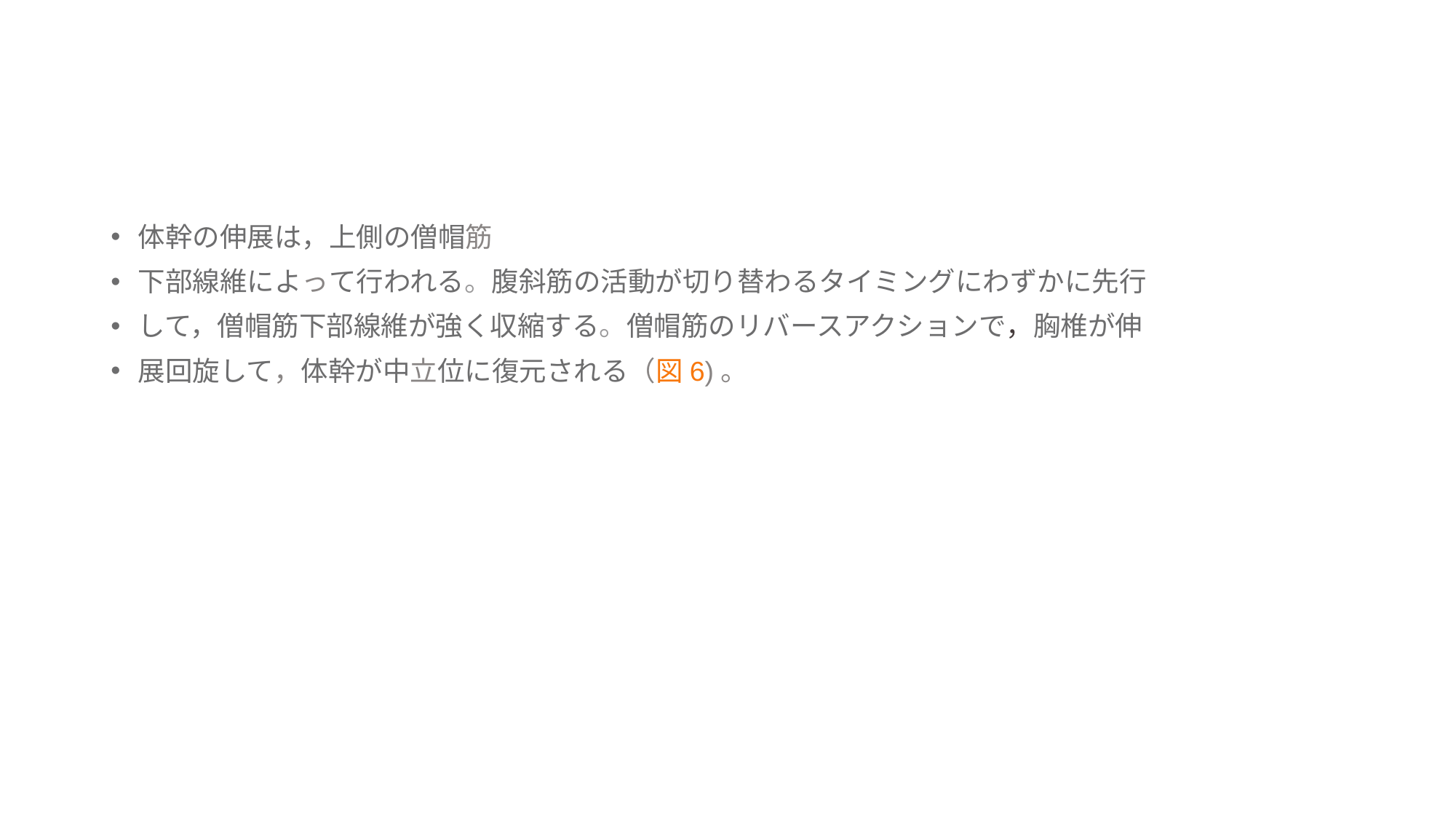

#
体幹の伸展は，上側の僧帽筋
下部線維によって行われる。腹斜筋の活動が切り替わるタイミングにわずかに先行
して，僧帽筋下部線維が強く収縮する。僧帽筋のリバースアクションで，胸椎が伸
展回旋して，体幹が中立位に復元される（図6)。